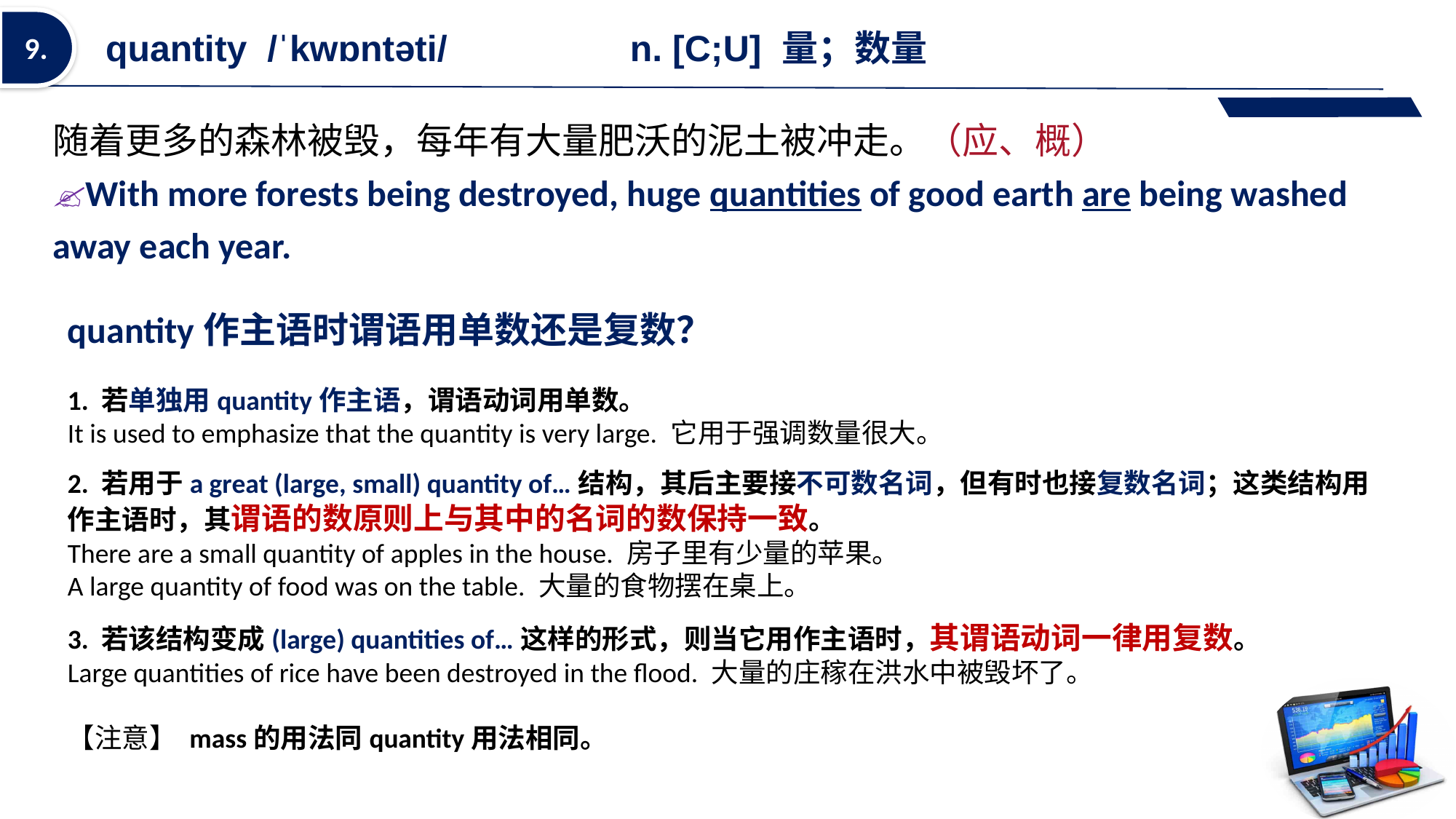

quantity  /ˈkwɒntəti/                  n. [C;U] 量；数量

9.
随着更多的森林被毁，每年有大量肥沃的泥土被冲走。（应、概）
✍With more forests being destroyed, huge quantities of good earth are being washed away each year.
quantity作主语时谓语用单数还是复数？

1. 若单独用quantity作主语，谓语动词用单数。
It is used to emphasize that the quantity is very large. 它用于强调数量很大。

2. 若用于a great (large, small) quantity of…结构，其后主要接不可数名词，但有时也接复数名词；这类结构用作主语时，其谓语的数原则上与其中的名词的数保持一致。
There are a small quantity of apples in the house. 房子里有少量的苹果。
A large quantity of food was on the table. 大量的食物摆在桌上。

3. 若该结构变成(large) quantities of…这样的形式，则当它用作主语时，其谓语动词一律用复数。
Large quantities of rice have been destroyed in the flood. 大量的庄稼在洪水中被毁坏了。

【注意】 mass的用法同quantity用法相同。